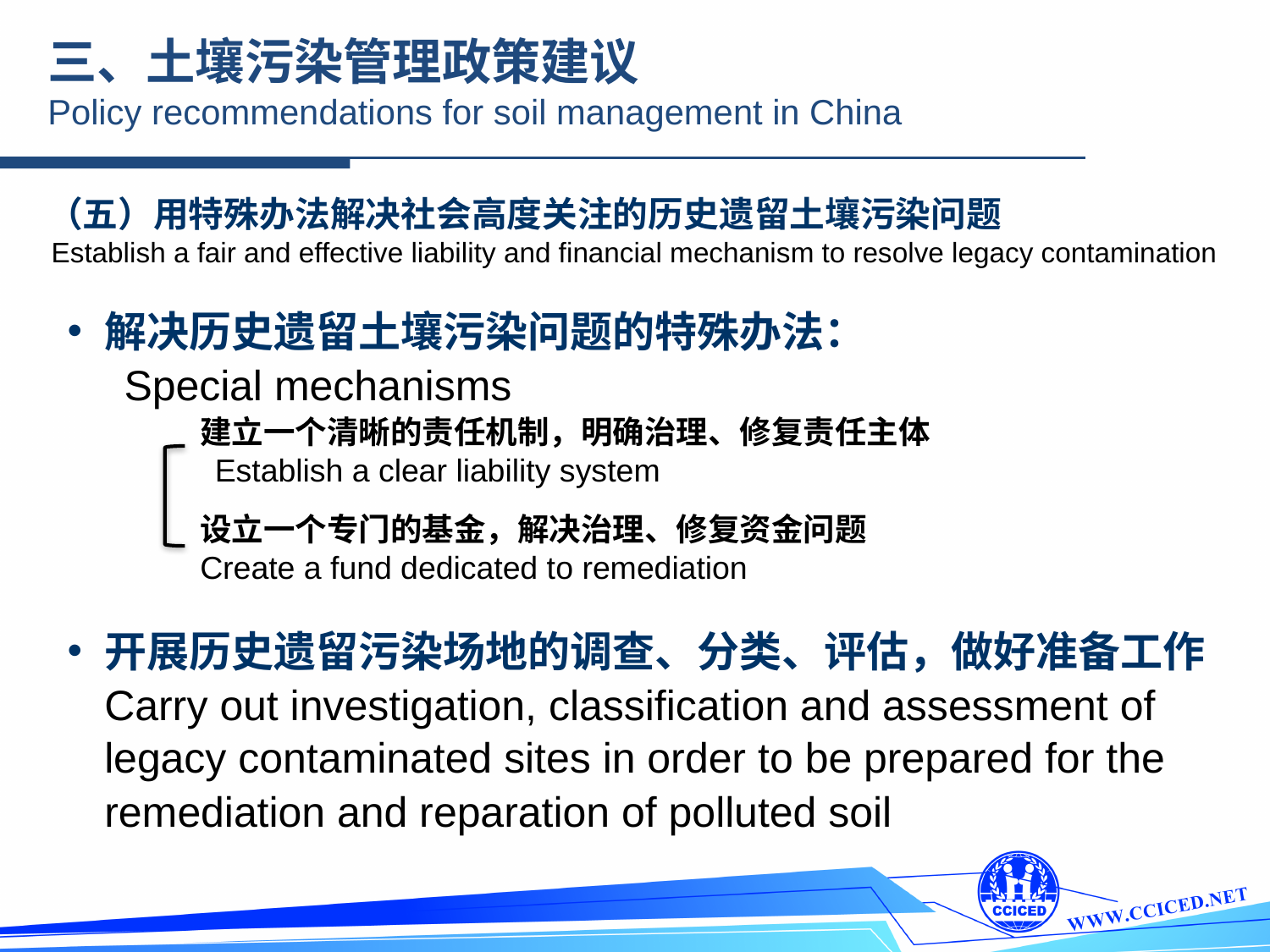

三、土壤污染管理政策建议
Policy recommendations for soil management in China
（五）用特殊办法解决社会高度关注的历史遗留土壤污染问题
Establish a fair and effective liability and financial mechanism to resolve legacy contamination
解决历史遗留土壤污染问题的特殊办法：
 Special mechanisms
建立一个清晰的责任机制，明确治理、修复责任主体
 Establish a clear liability system
设立一个专门的基金，解决治理、修复资金问题
Create a fund dedicated to remediation

开展历史遗留污染场地的调查、分类、评估，做好准备工作
Carry out investigation, classification and assessment of legacy contaminated sites in order to be prepared for the remediation and reparation of polluted soil